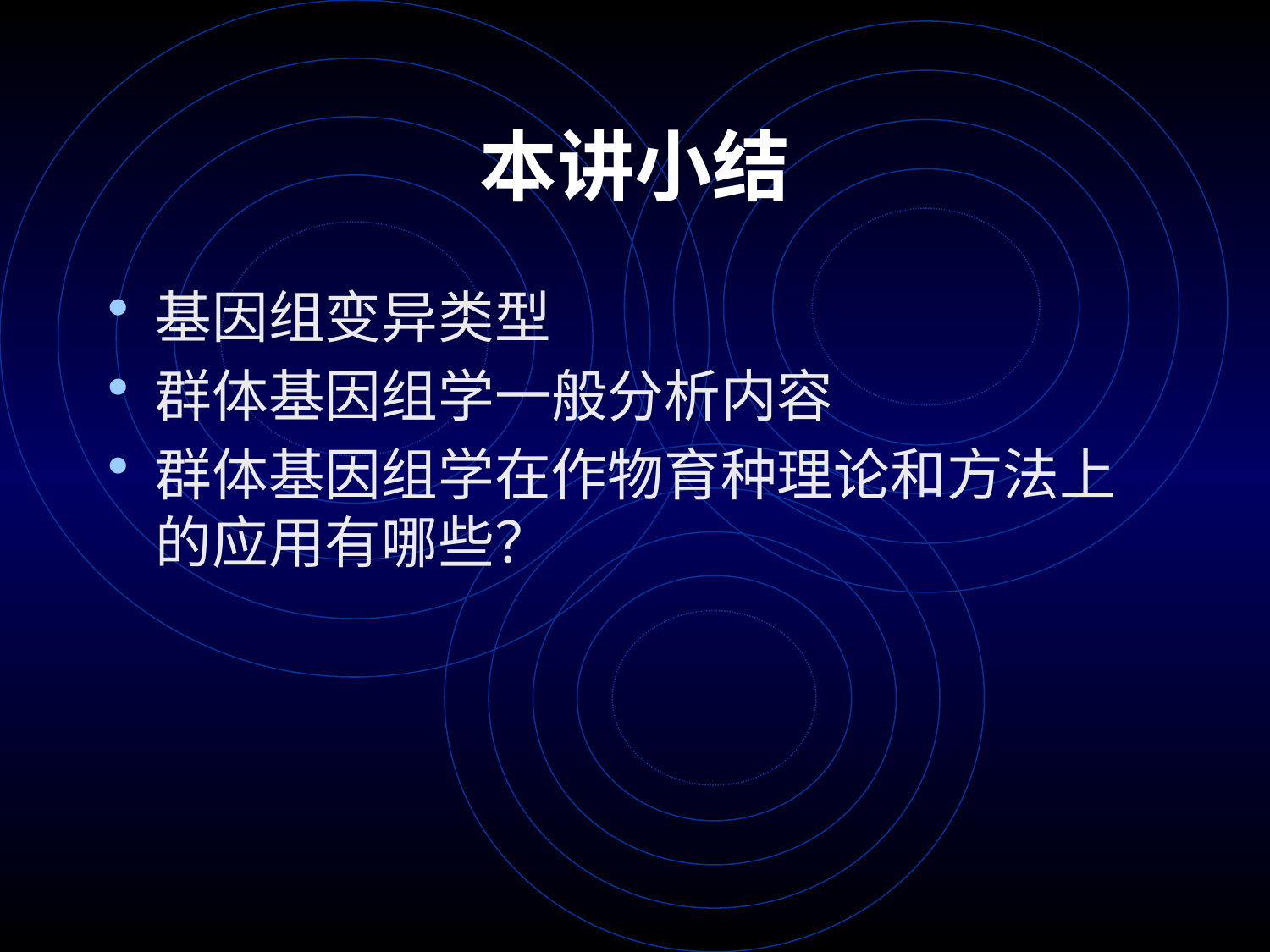

# 本讲小结
基因组变异类型
群体基因组学一般分析内容
群体基因组学在作物育种理论和方法上的应用有哪些？